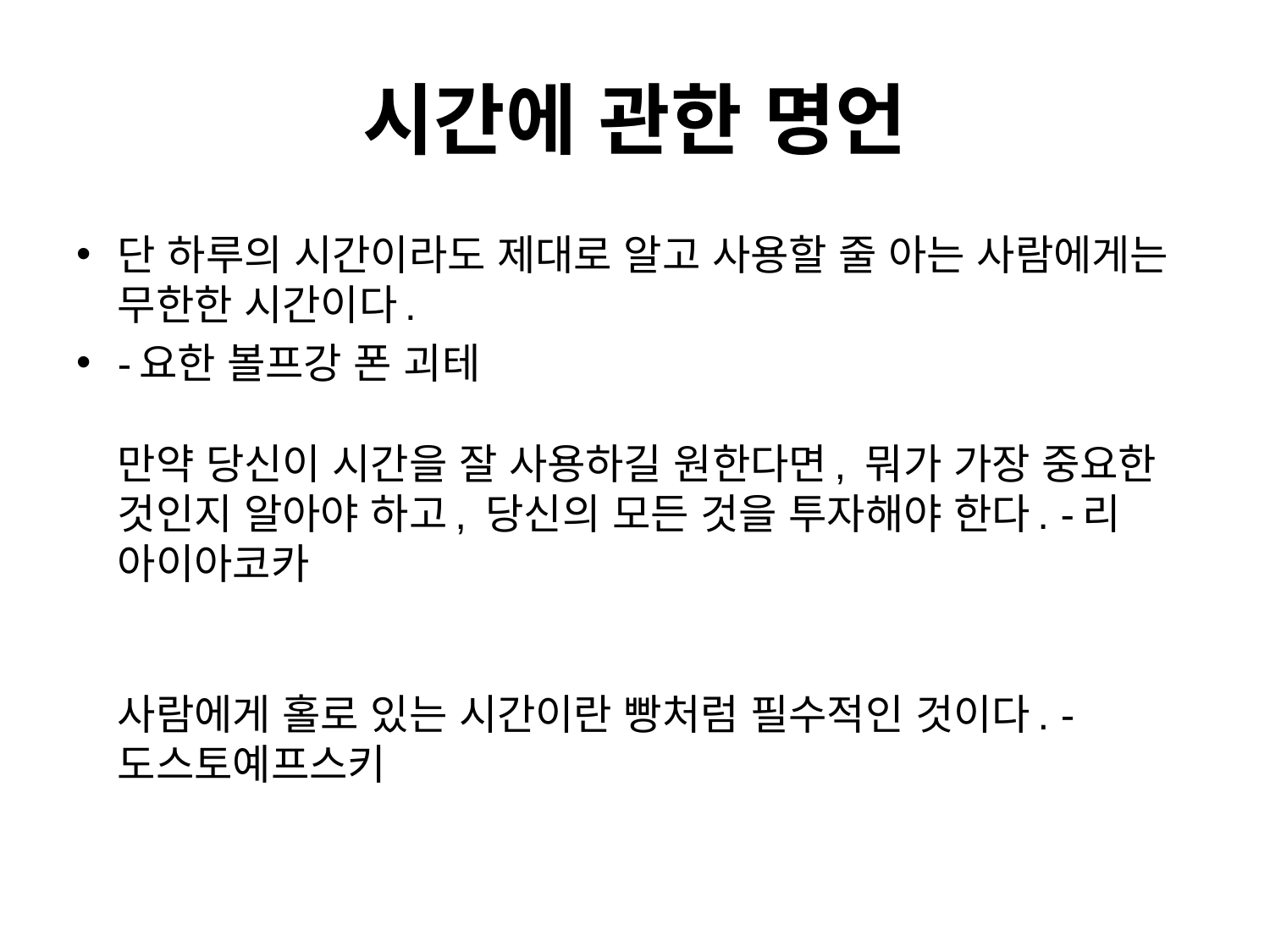

# 시간에 관한 명언
단 하루의 시간이라도 제대로 알고 사용할 줄 아는 사람에게는 무한한 시간이다.
-요한 볼프강 폰 괴테
만약 당신이 시간을 잘 사용하길 원한다면, 뭐가 가장 중요한 것인지 알아야 하고, 당신의 모든 것을 투자해야 한다. -리 아이아코카
사람에게 홀로 있는 시간이란 빵처럼 필수적인 것이다. -도스토예프스키